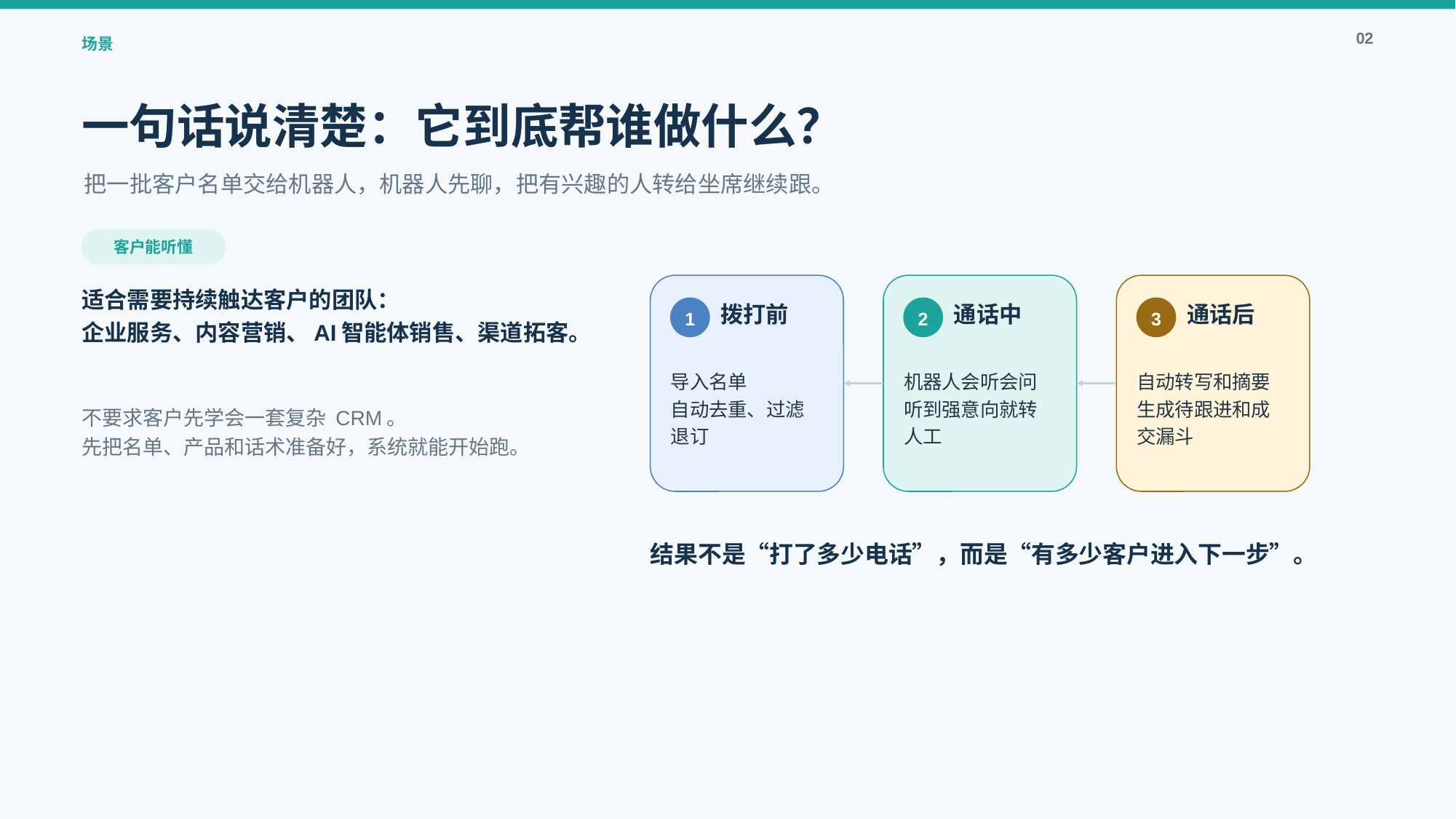

02
场景
一句话说清楚：它到底帮谁做什么？
把一批客户名单交给机器人，机器人先聊，把有兴趣的人转给坐席继续跟。
客户能听懂

适合需要持续触达客户的团队：
企业服务、内容营销、AI智能体销售、渠道拓客。

拨打前
通话中
通话后
1
2
3
导入名单
自动去重、过滤退订
机器人会听会问
听到强意向就转人工
自动转写和摘要
生成待跟进和成交漏斗
不要求客户先学会一套复杂 CRM。
先把名单、产品和话术准备好，系统就能开始跑。
结果不是“打了多少电话”，而是“有多少客户进入下一步”。